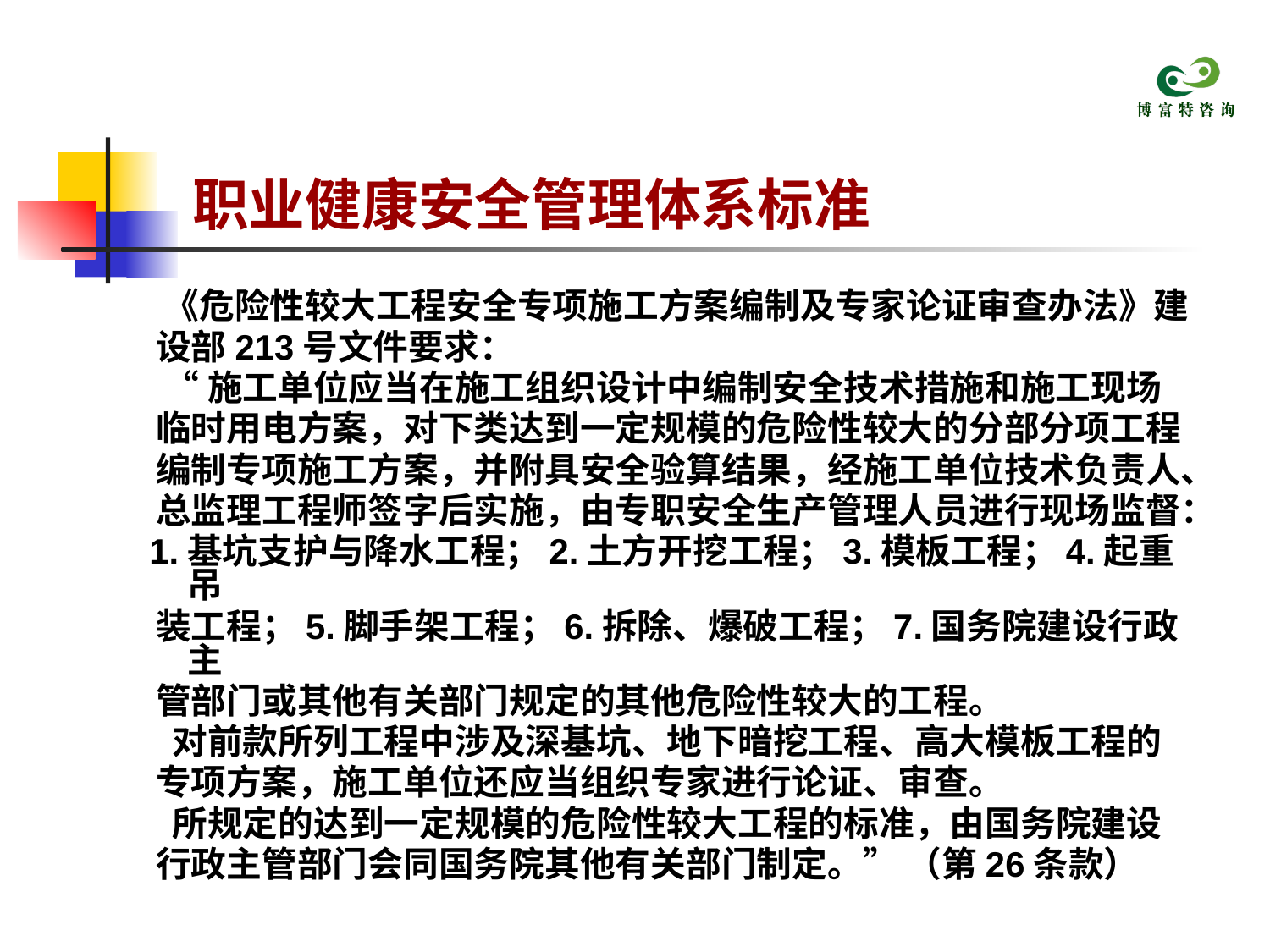

# 职业健康安全管理体系标准
  《危险性较大工程安全专项施工方案编制及专家论证审查办法》建
 设部213号文件要求：
   “施工单位应当在施工组织设计中编制安全技术措施和施工现场
 临时用电方案，对下类达到一定规模的危险性较大的分部分项工程
 编制专项施工方案，并附具安全验算结果，经施工单位技术负责人、
 总监理工程师签字后实施，由专职安全生产管理人员进行现场监督：
 1.基坑支护与降水工程；2.土方开挖工程；3.模板工程；4.起重吊
 装工程；5.脚手架工程；6.拆除、爆破工程；7.国务院建设行政主
 管部门或其他有关部门规定的其他危险性较大的工程。
   对前款所列工程中涉及深基坑、地下暗挖工程、高大模板工程的
 专项方案，施工单位还应当组织专家进行论证、审查。
   所规定的达到一定规模的危险性较大工程的标准，由国务院建设
 行政主管部门会同国务院其他有关部门制定。” （第26条款）

109